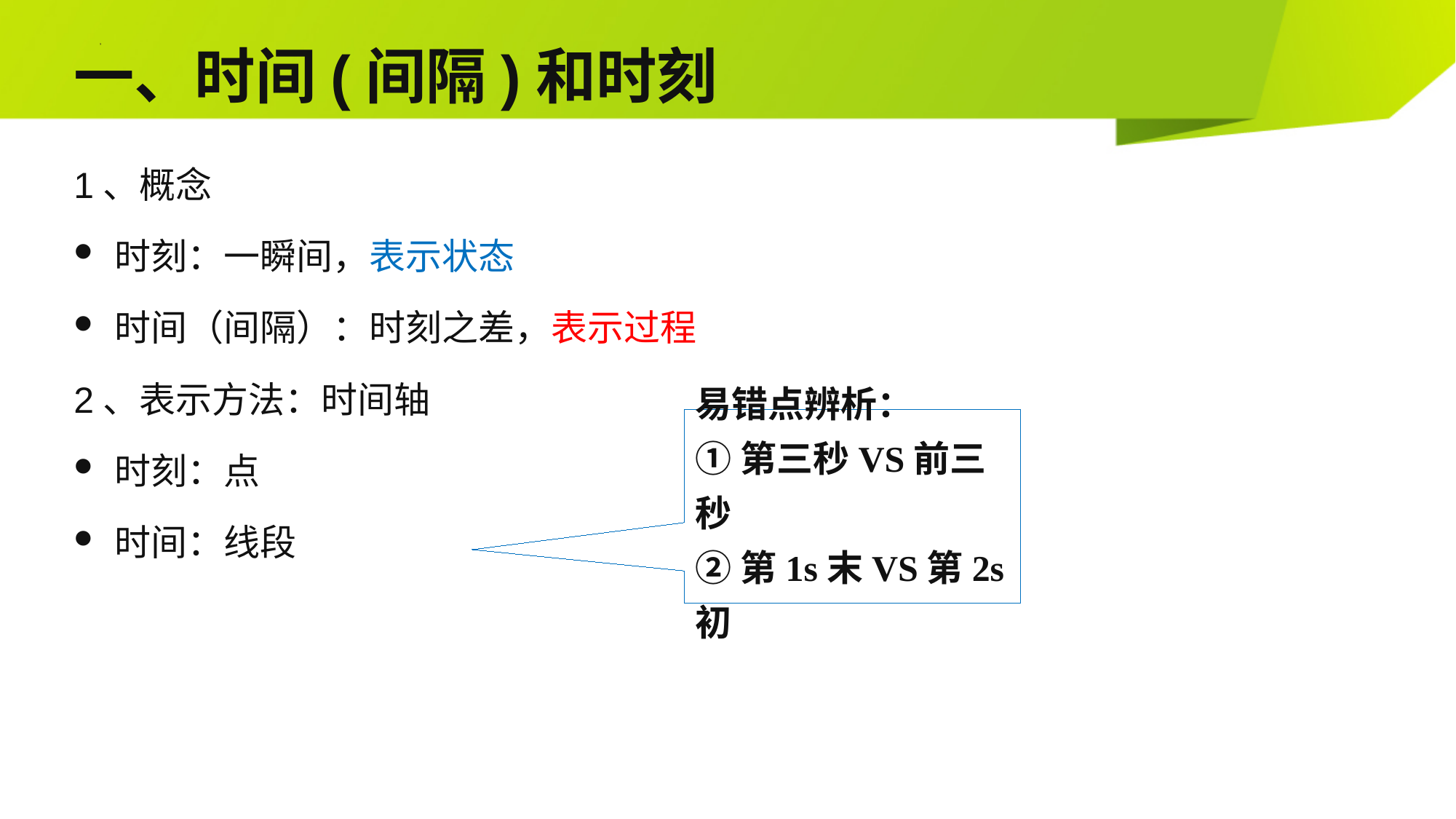

# 一、时间(间隔)和时刻
1、概念
时刻：一瞬间，表示状态
时间（间隔）：时刻之差，表示过程
2、表示方法：时间轴
时刻：点
时间：线段
易错点辨析：
①第三秒VS前三秒
②第1s末VS第2s初